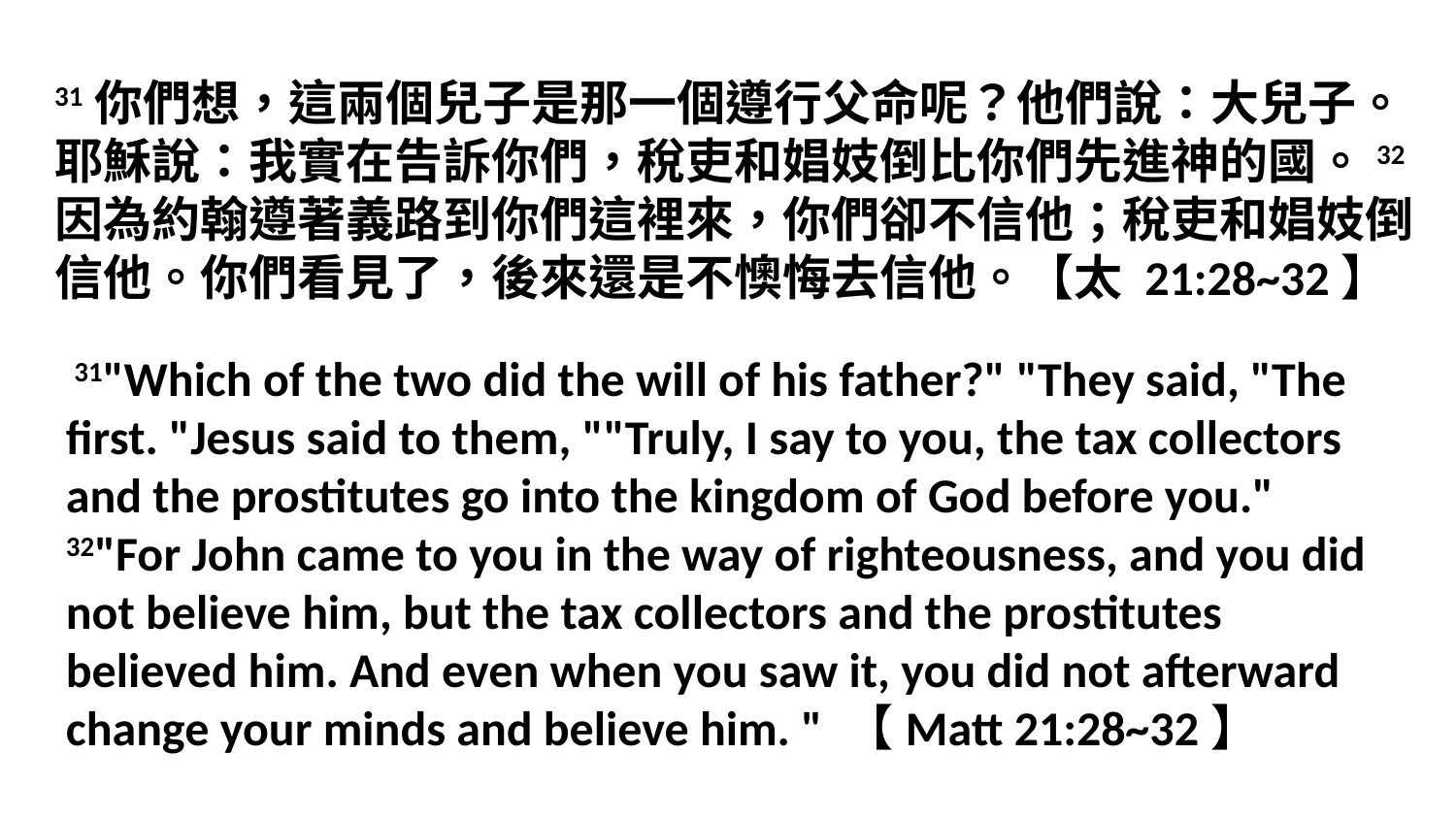

31你們想，這兩個兒子是那一個遵行父命呢？他們說：大兒子。
耶穌說：我實在告訴你們，稅吏和娼妓倒比你們先進神的國。32因為約翰遵著義路到你們這裡來，你們卻不信他；稅吏和娼妓倒信他。你們看見了，後來還是不懊悔去信他。【太 21:28~32】
 31"Which of the two did the will of his father?" "They said, "The first. "Jesus said to them, ""Truly, I say to you, the tax collectors and the prostitutes go into the kingdom of God before you." 32"For John came to you in the way of righteousness, and you did not believe him, but the tax collectors and the prostitutes believed him. And even when you saw it, you did not afterward change your minds and believe him. " 【Matt 21:28~32】